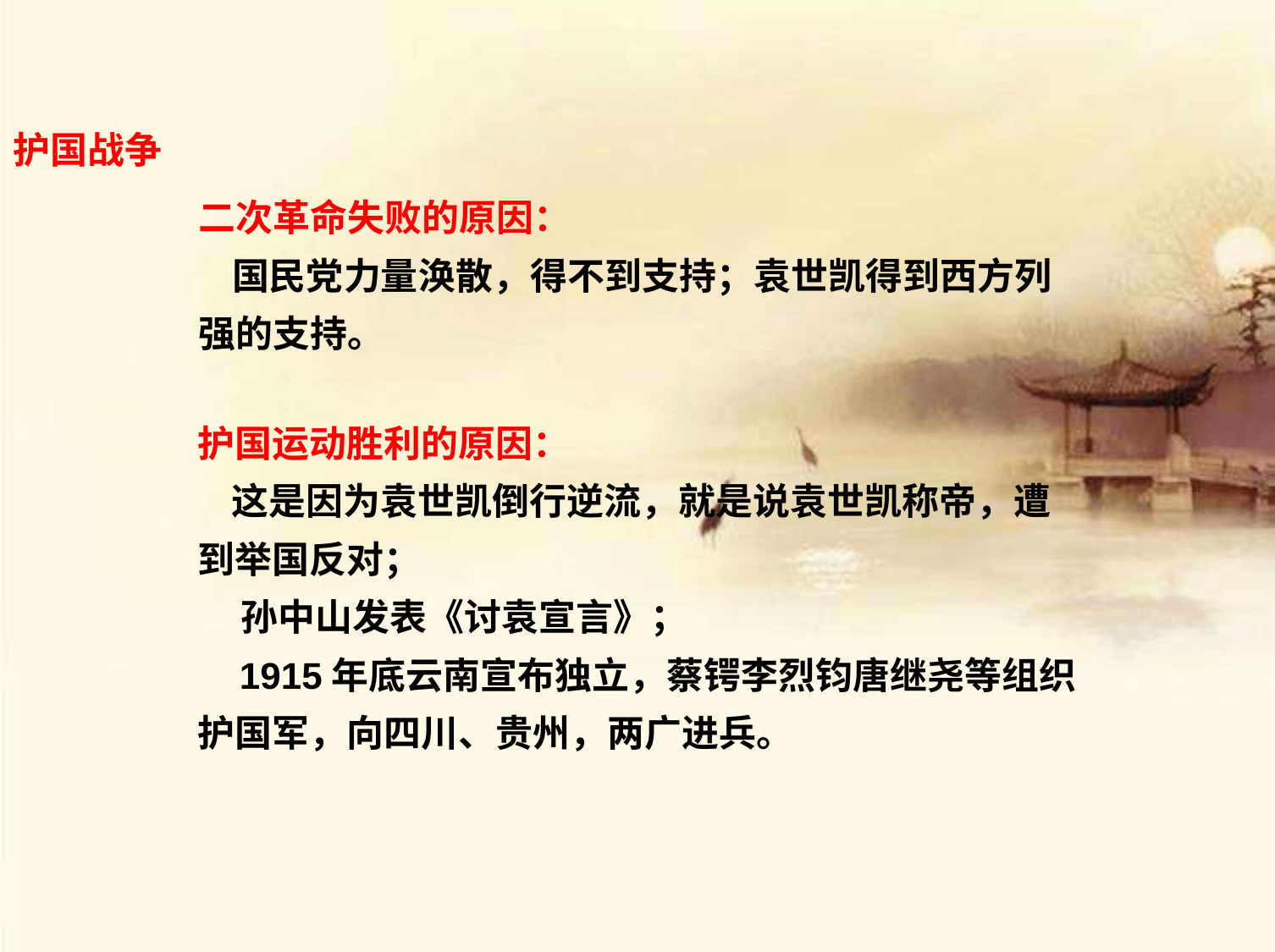

护国战争
二次革命失败的原因：
    国民党力量涣散，得不到支持；袁世凯得到西方列强的支持。
护国运动胜利的原因：
    这是因为袁世凯倒行逆流，就是说袁世凯称帝，遭到举国反对；
    孙中山发表《讨袁宣言》；
    1915年底云南宣布独立，蔡锷李烈钧唐继尧等组织护国军，向四川、贵州，两广进兵。